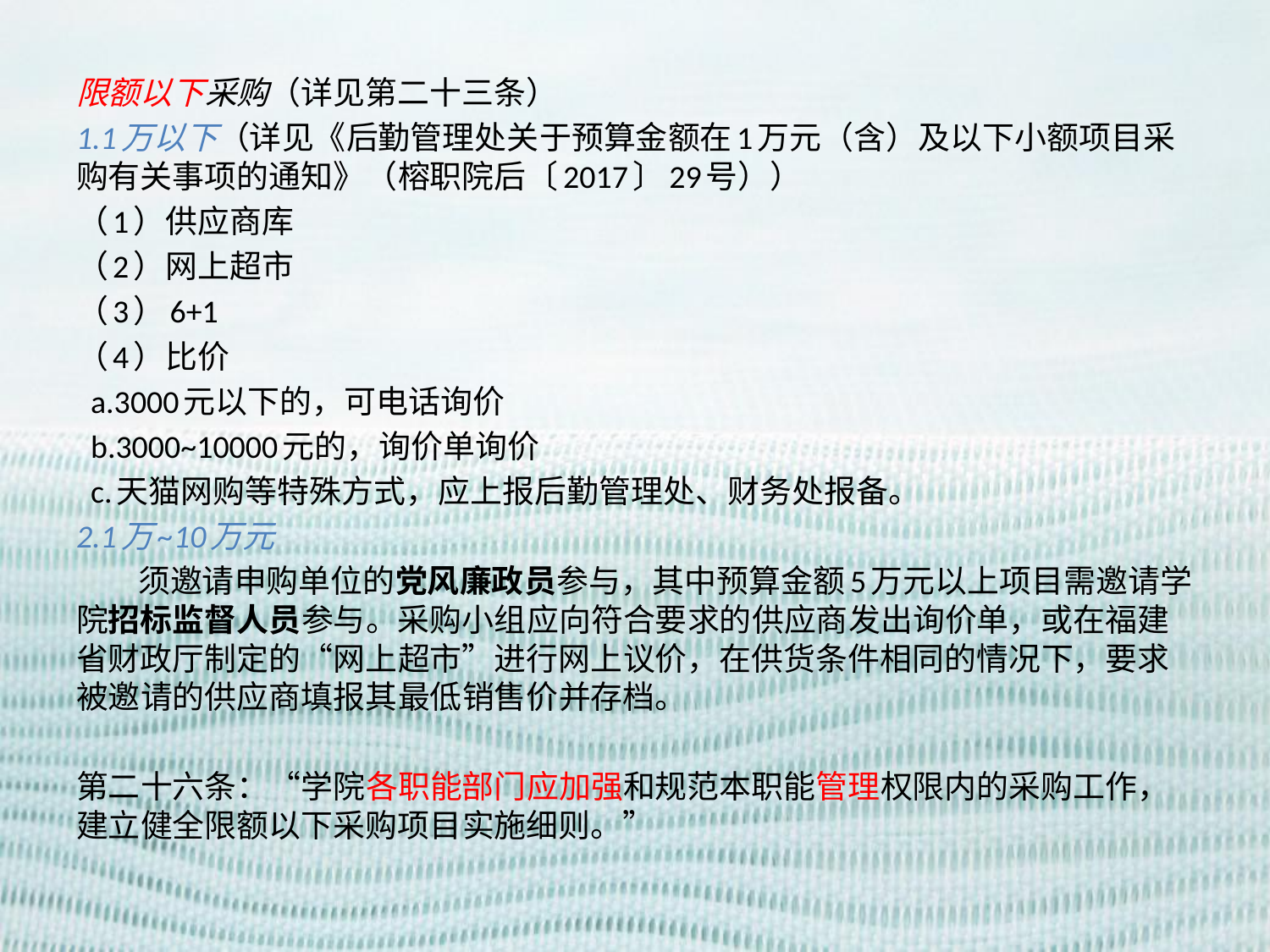

限额以下采购（详见第二十三条）
1.1万以下（详见《后勤管理处关于预算金额在1万元（含）及以下小额项目采购有关事项的通知》（榕职院后〔2017〕29号））
（1）供应商库
（2）网上超市
（3）6+1
（4）比价
  a.3000元以下的，可电话询价
  b.3000~10000元的，询价单询价
  c.天猫网购等特殊方式，应上报后勤管理处、财务处报备。
2.1万~10万元
        须邀请申购单位的党风廉政员参与，其中预算金额5万元以上项目需邀请学院招标监督人员参与。采购小组应向符合要求的供应商发出询价单，或在福建省财政厅制定的“网上超市”进行网上议价，在供货条件相同的情况下，要求被邀请的供应商填报其最低销售价并存档。

第二十六条：“学院各职能部门应加强和规范本职能管理权限内的采购工作，建立健全限额以下采购项目实施细则。”